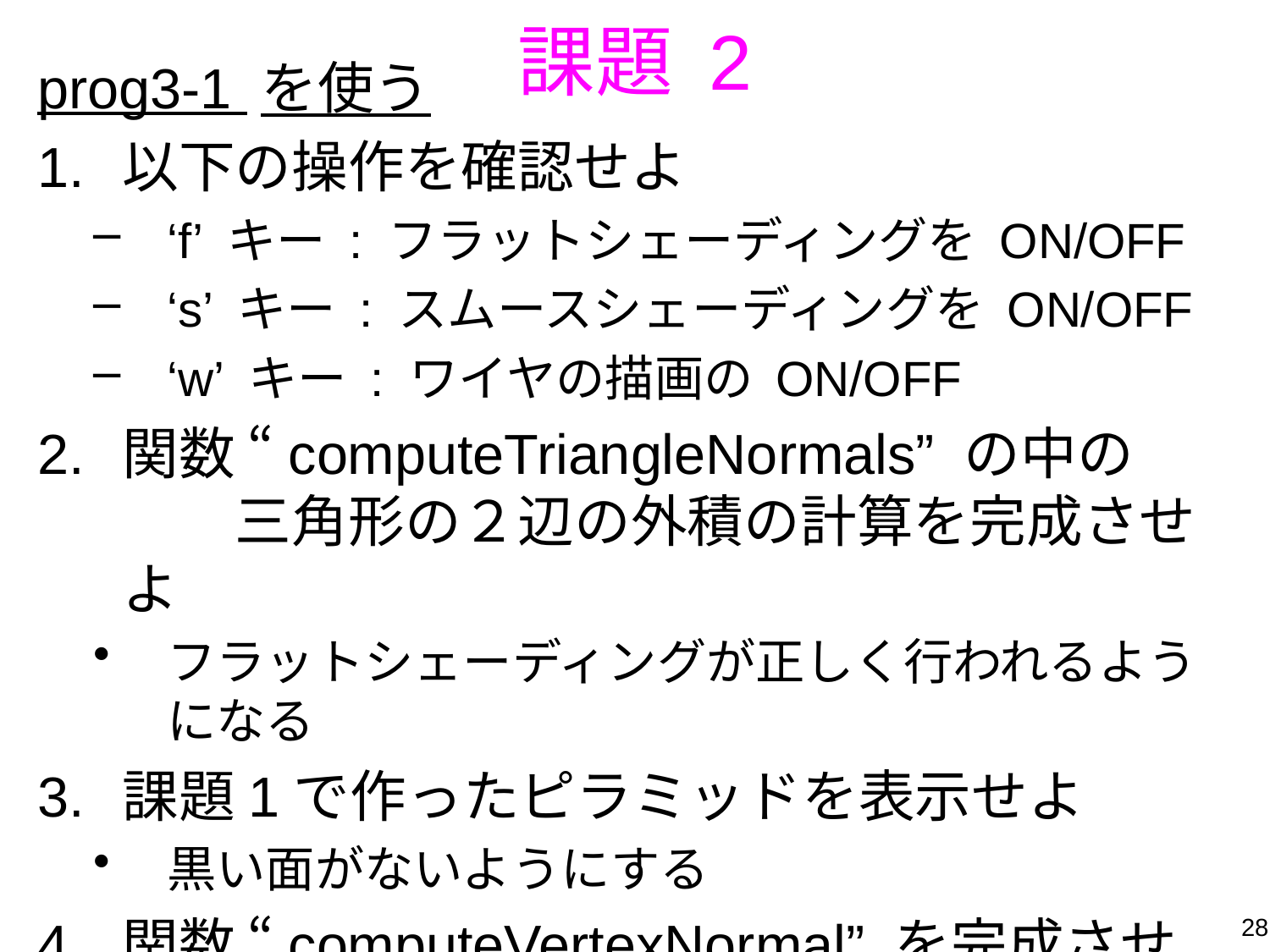

# 課題 2
prog3-1 を使う
以下の操作を確認せよ
‘f’ キー : フラットシェーディングを ON/OFF
‘s’ キー : スムースシェーディングを ON/OFF
‘w’ キー : ワイヤの描画の ON/OFF
関数 “computeTriangleNormals” の中の
　　三角形の２辺の外積の計算を完成させよ
フラットシェーディングが正しく行われるようになる
課題1で作ったピラミッドを表示せよ
黒い面がないようにする
関数 “computeVertexNormal” を完成させよ
スムースシェーディングが正しく行われるようになる
28